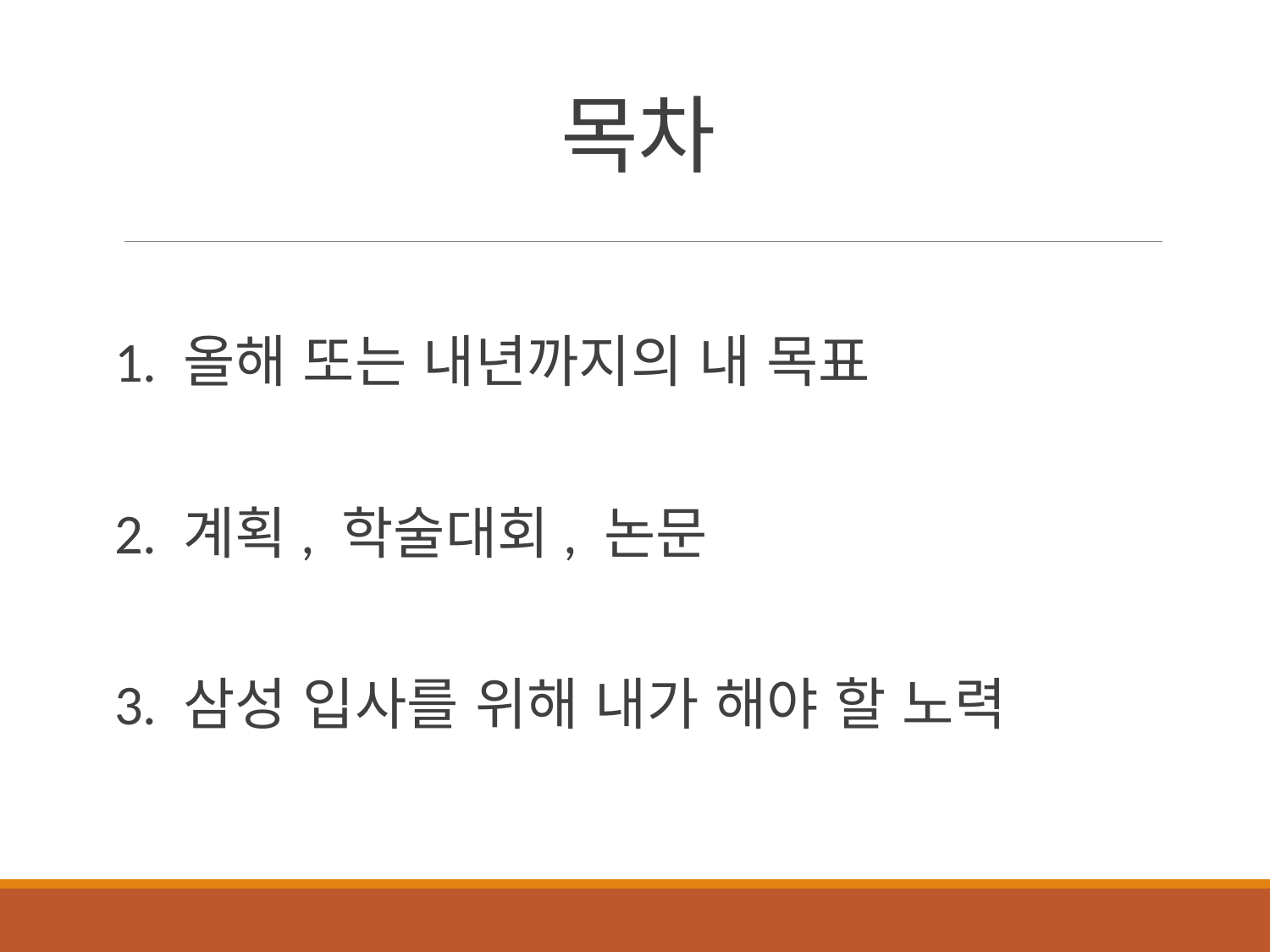

# 목차
1. 올해 또는 내년까지의 내 목표

2. 계획, 학술대회, 논문

3. 삼성 입사를 위해 내가 해야 할 노력